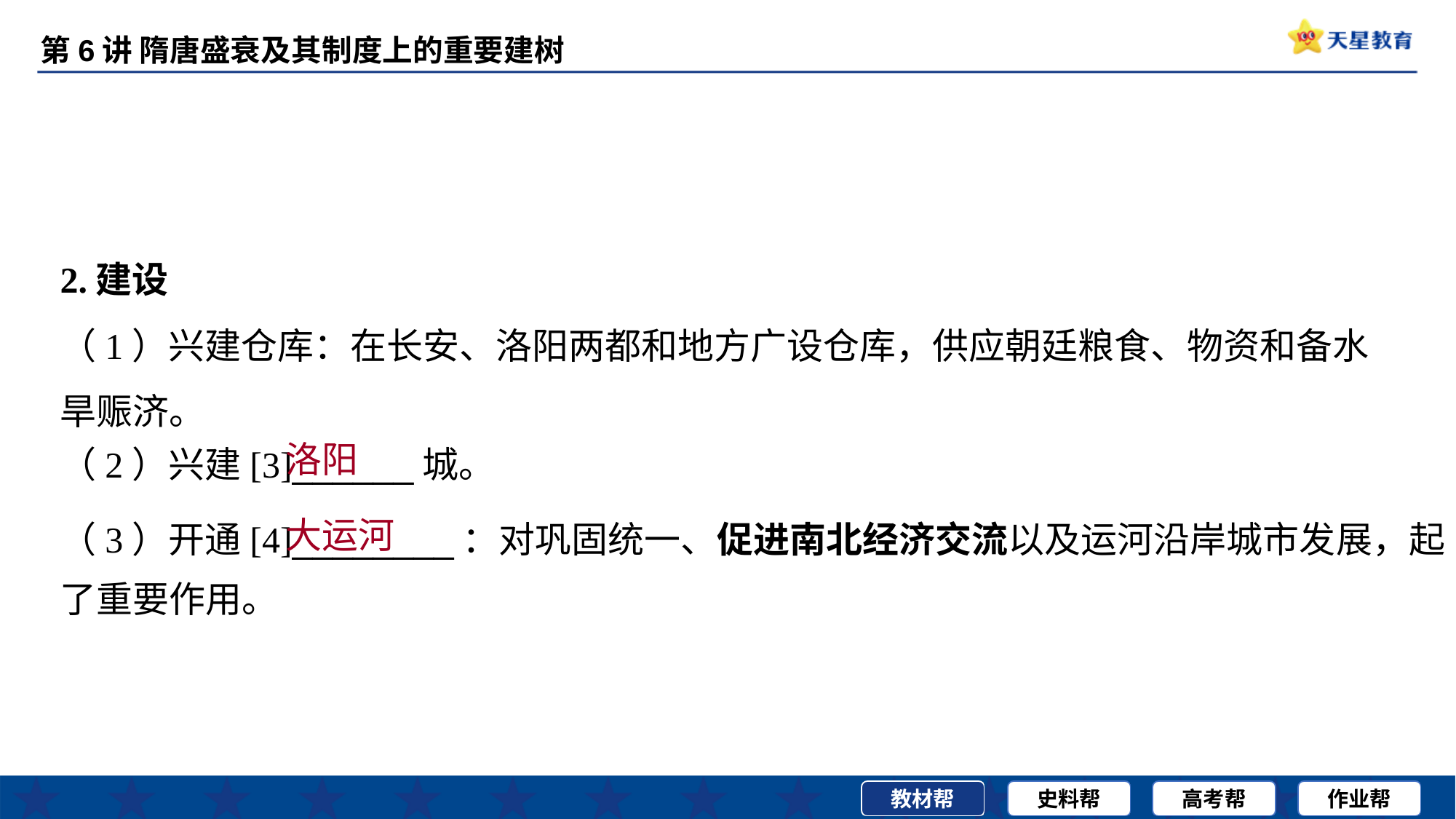

2.建设
（1）兴建仓库：在长安、洛阳两都和地方广设仓库，供应朝廷粮食、物资和备水旱赈济。
洛阳
（2）兴建[3]______城。
大运河
（3）开通[4]________：对巩固统一、促进南北经济交流以及运河沿岸城市发展，起
了重要作用。